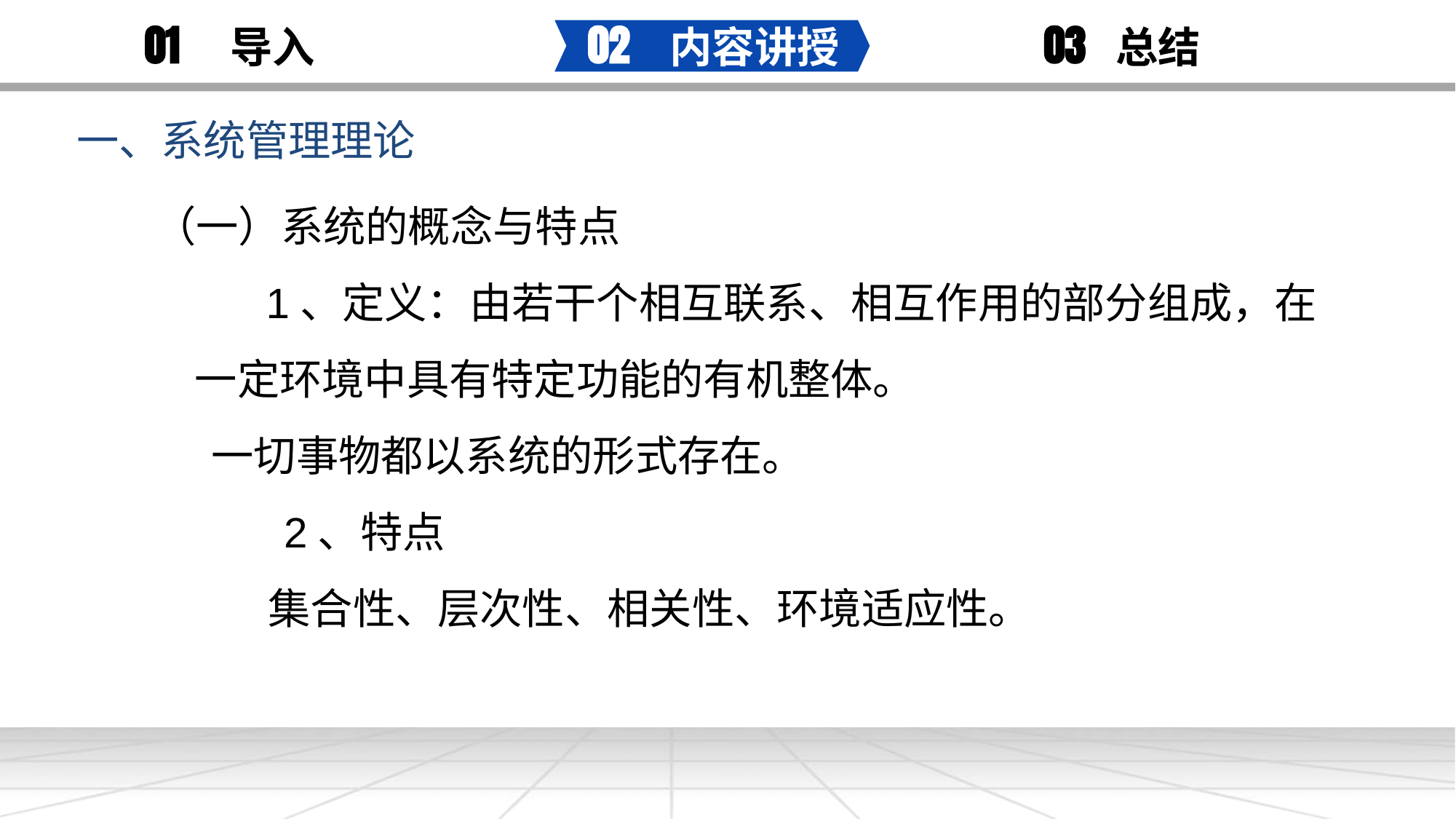

02   内容讲授
03  总结
01    导入

一、系统管理理论
添加
标题
（一）系统的概念与特点
           1、定义：由若干个相互联系、相互作用的部分组成，在一定环境中具有特定功能的有机整体。
     一切事物都以系统的形式存在。
           2、特点
           集合性、层次性、相关性、环境适应性。